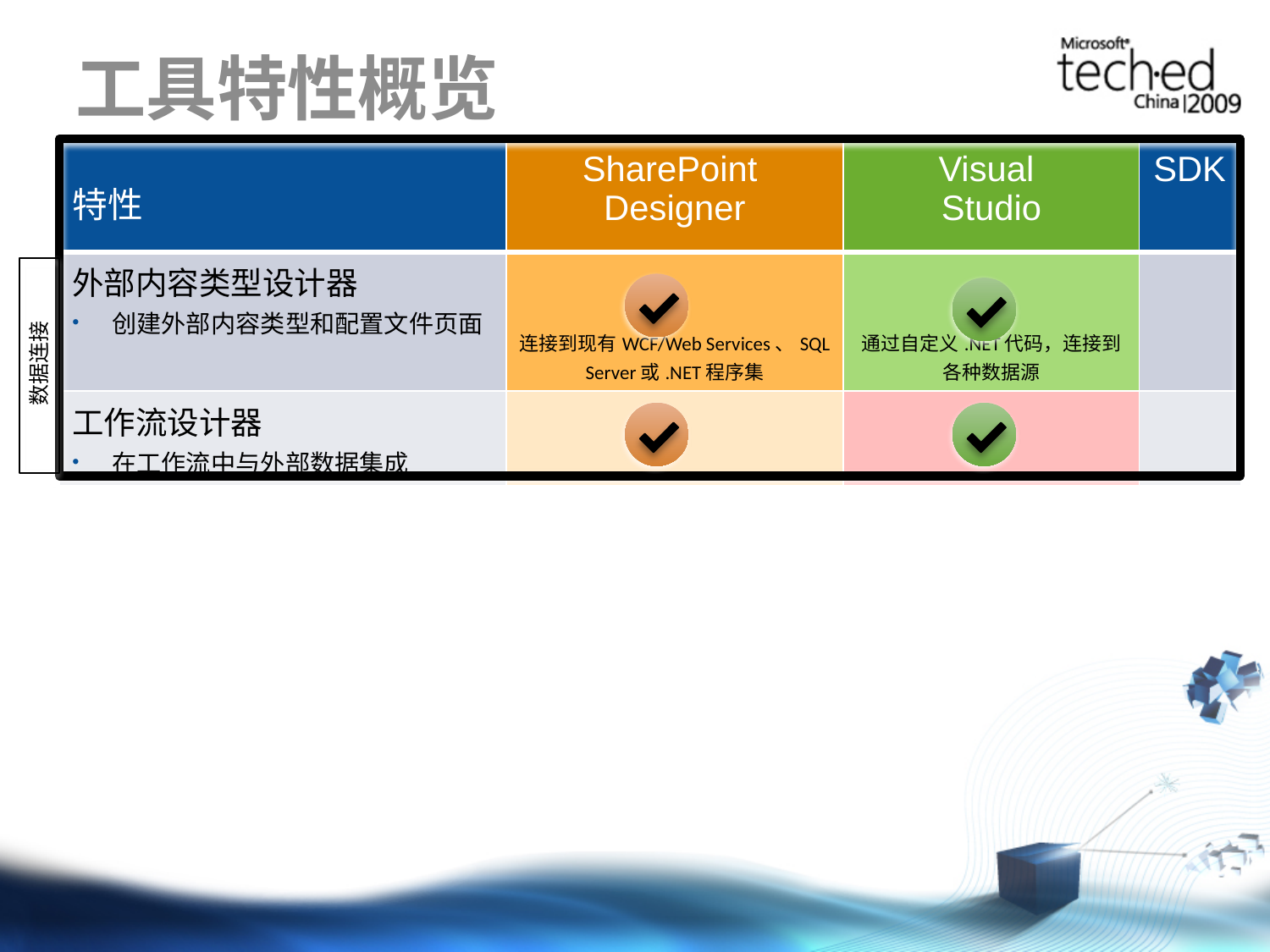

# 工具特性概览

| 特性 | SharePoint Designer | Visual Studio | SDK |
| --- | --- | --- | --- |
| 外部内容类型设计器 创建外部内容类型和配置文件页面 | 连接到现有WCF/Web Services、SQL Server或.NET程序集 | 通过自定义.NET代码，连接到各种数据源 |  |
| 工作流设计器 在工作流中与外部数据集成 |  |  |  |

数据连接